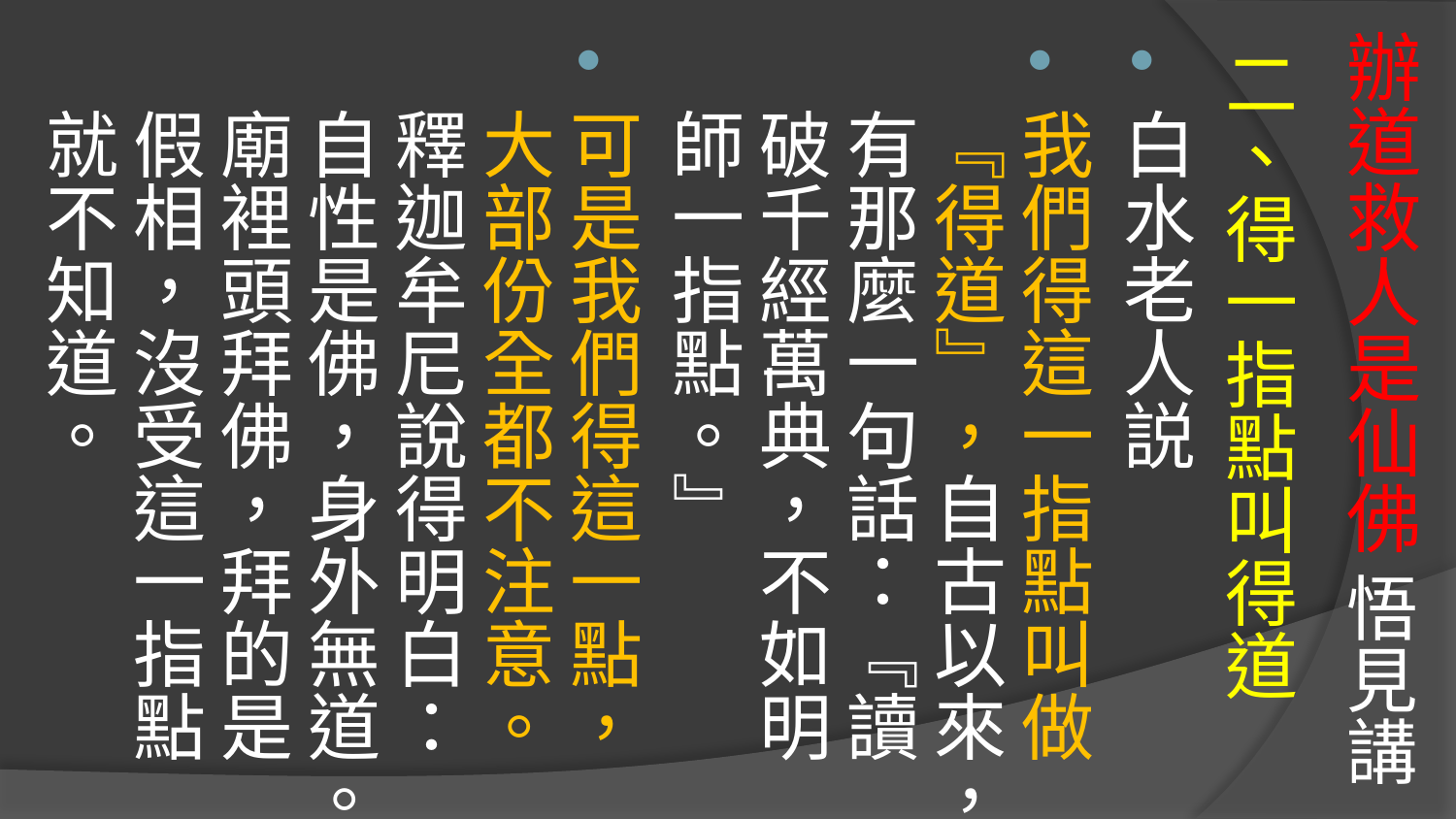

# 辦道救人是仙佛 悟見講
二、得一指點叫得道
白水老人説
我們得這一指點叫做『得道』，自古以來，有那麼一句話：『讀破千經萬典，不如明師一指點。』
可是我們得這一點，大部份全都不注意。釋迦牟尼說得明白：自性是佛，身外無道。廟裡頭拜佛，拜的是假相，沒受這一指點就不知道。